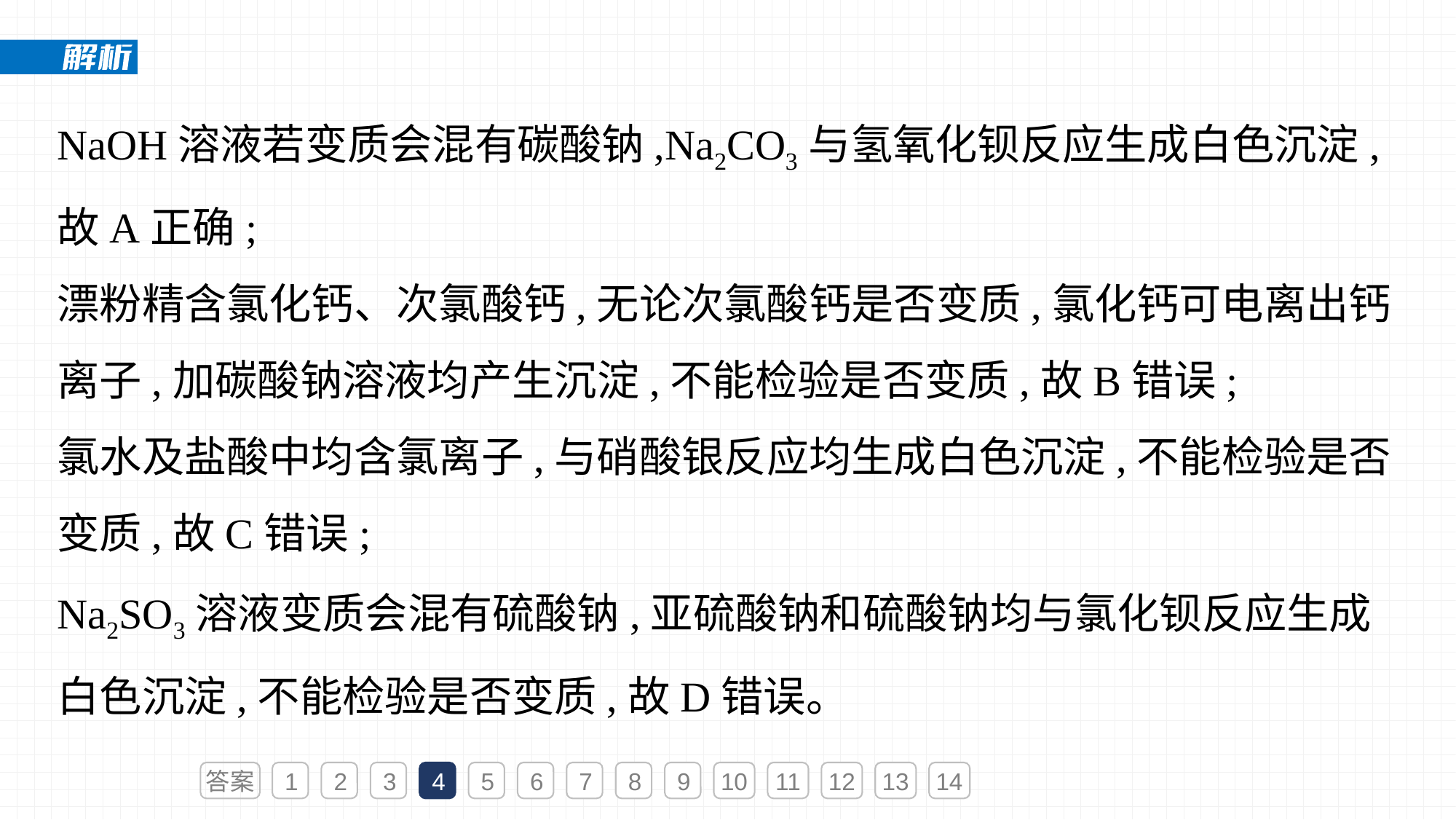

NaOH溶液若变质会混有碳酸钠,Na2CO3与氢氧化钡反应生成白色沉淀,故A正确;
漂粉精含氯化钙、次氯酸钙,无论次氯酸钙是否变质,氯化钙可电离出钙离子,加碳酸钠溶液均产生沉淀,不能检验是否变质,故B错误;
氯水及盐酸中均含氯离子,与硝酸银反应均生成白色沉淀,不能检验是否变质,故C错误;
Na2SO3溶液变质会混有硫酸钠,亚硫酸钠和硫酸钠均与氯化钡反应生成白色沉淀,不能检验是否变质,故D错误。
答案
1
2
3
4
5
6
7
8
9
10
11
12
13
14